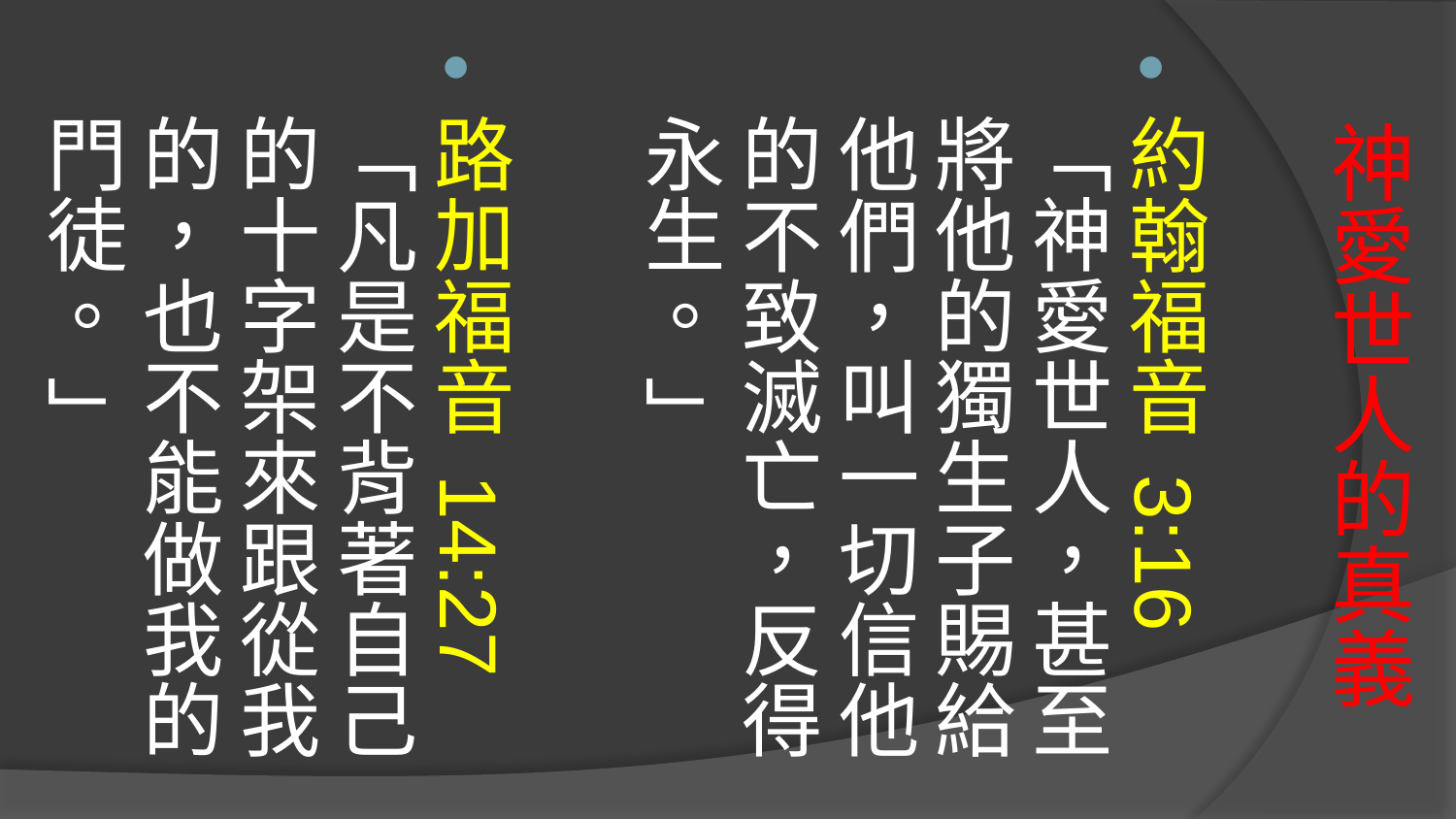

約翰福音 3:16「神愛世人，甚至將他的獨生子賜給他們，叫一切信他的不致滅亡，反得永生。 」
路加福音 14:27 「凡是不背著自己的十字架來跟從我的，也不能做我的門徒。 」
# 神愛世人的真義